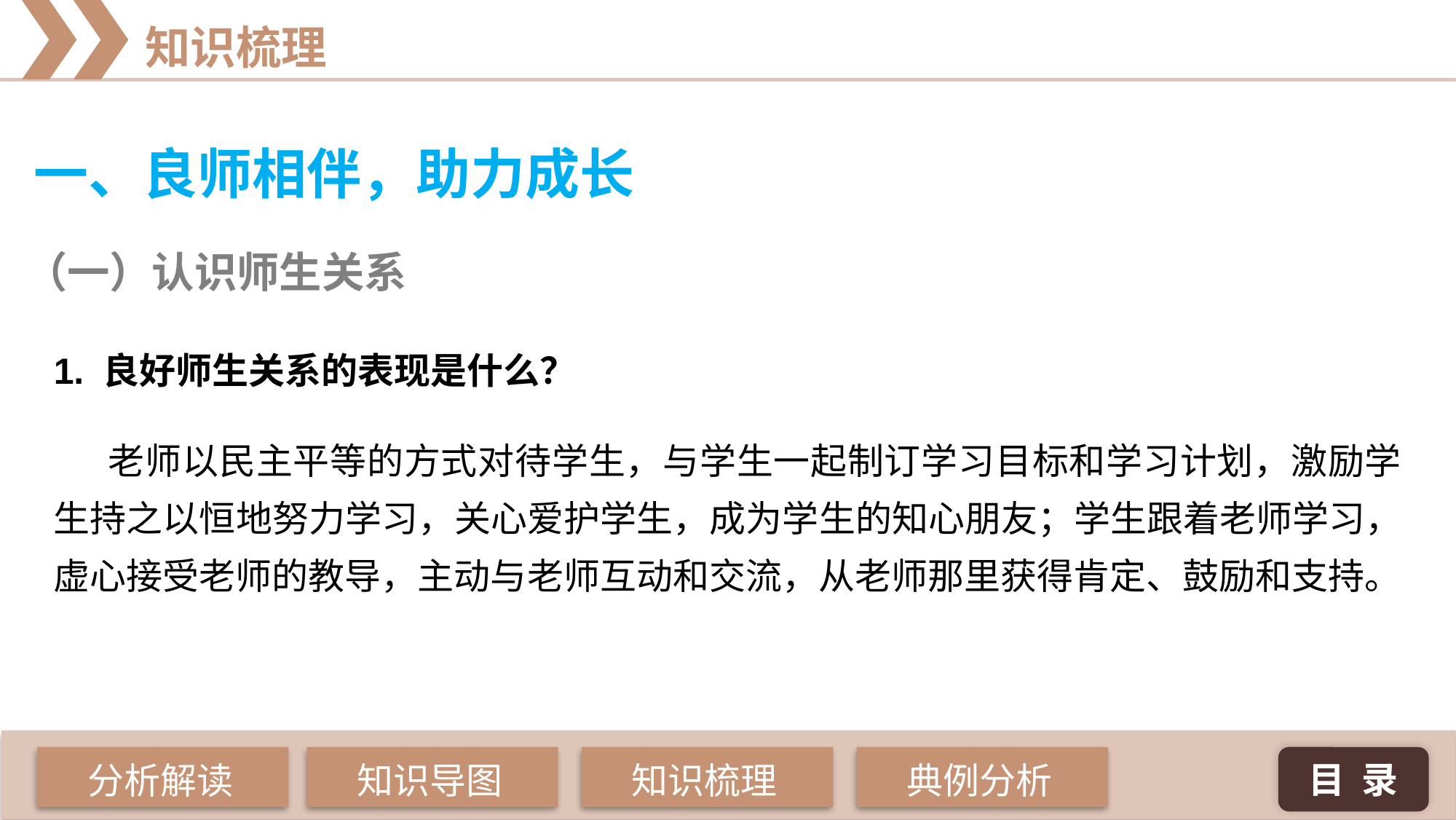

一、良师相伴，助力成长
（一）认识师生关系
1. 良好师生关系的表现是什么？
老师以民主平等的方式对待学生，与学生一起制订学习目标和学习计划，激励学生持之以恒地努力学习，关心爱护学生，成为学生的知心朋友；学生跟着老师学习，虚心接受老师的教导，主动与老师互动和交流，从老师那里获得肯定、鼓励和支持。